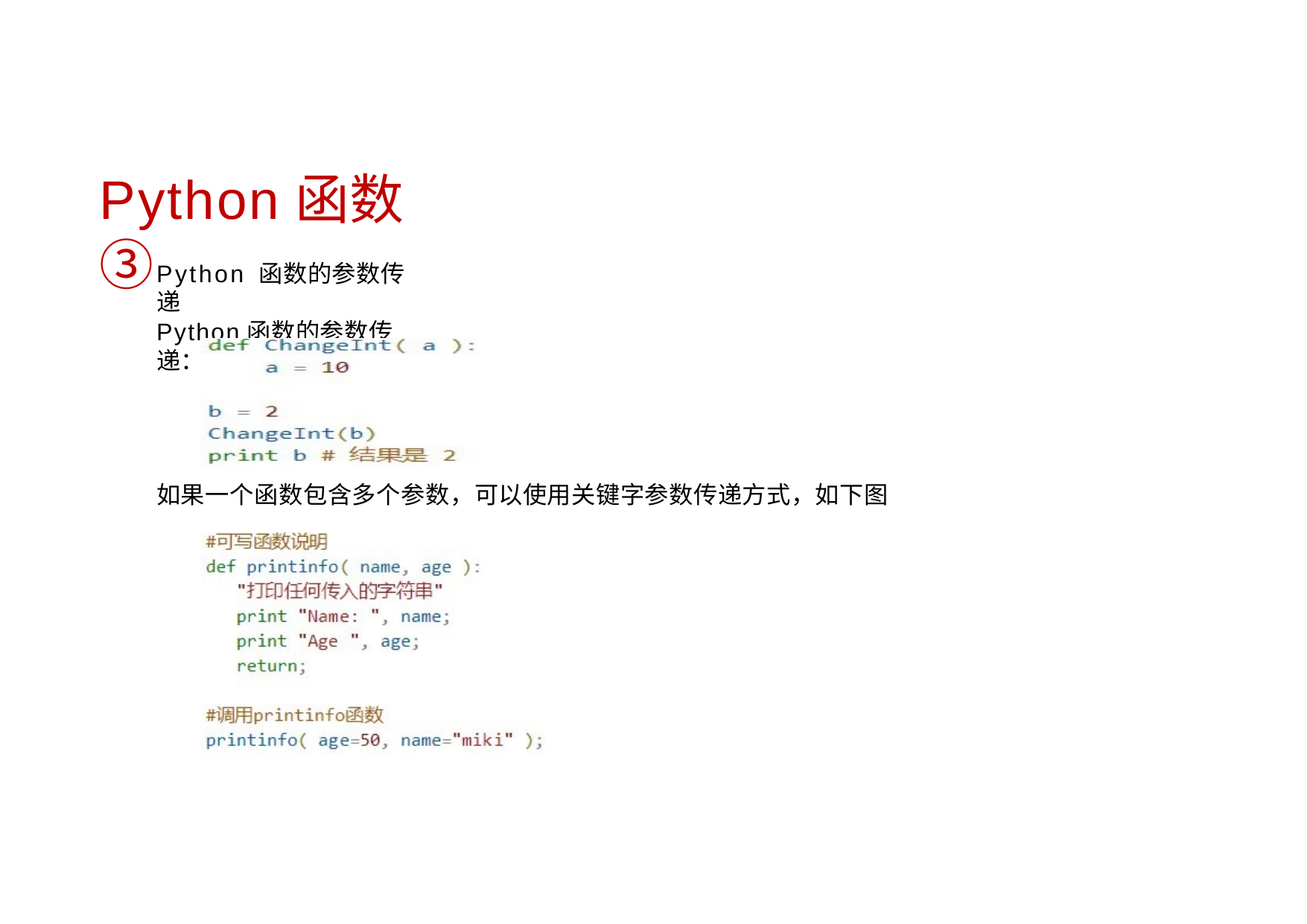

# Python函数③
Python 函数的参数传递
Python函数的参数传递：

如果一个函数包含多个参数，可以使用关键字参数传递方式，如下图